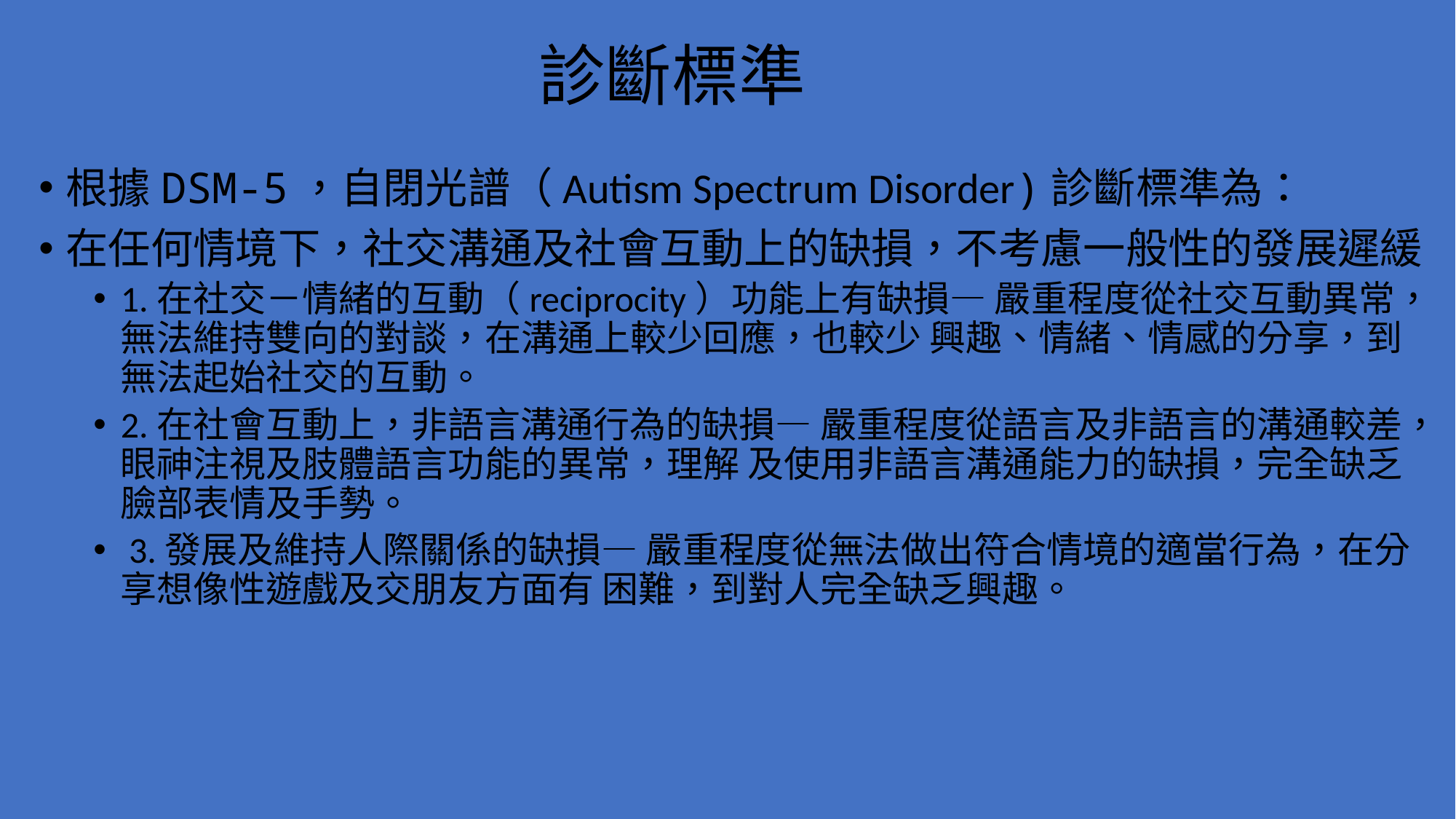

診斷標準
根據DSM-5，自閉光譜（Autism Spectrum Disorder)診斷標準為：
在任何情境下，社交溝通及社會互動上的缺損，不考慮一般性的發展遲緩
1.在社交－情緒的互動（reciprocity）功能上有缺損— 嚴重程度從社交互動異常，無法維持雙向的對談，在溝通上較少回應，也較少 興趣、情緒、情感的分享，到無法起始社交的互動。
2.在社會互動上，非語言溝通行為的缺損— 嚴重程度從語言及非語言的溝通較差，眼神注視及肢體語言功能的異常，理解 及使用非語言溝通能力的缺損，完全缺乏臉部表情及手勢。
 3.發展及維持人際關係的缺損— 嚴重程度從無法做出符合情境的適當行為，在分享想像性遊戲及交朋友方面有 困難，到對人完全缺乏興趣。